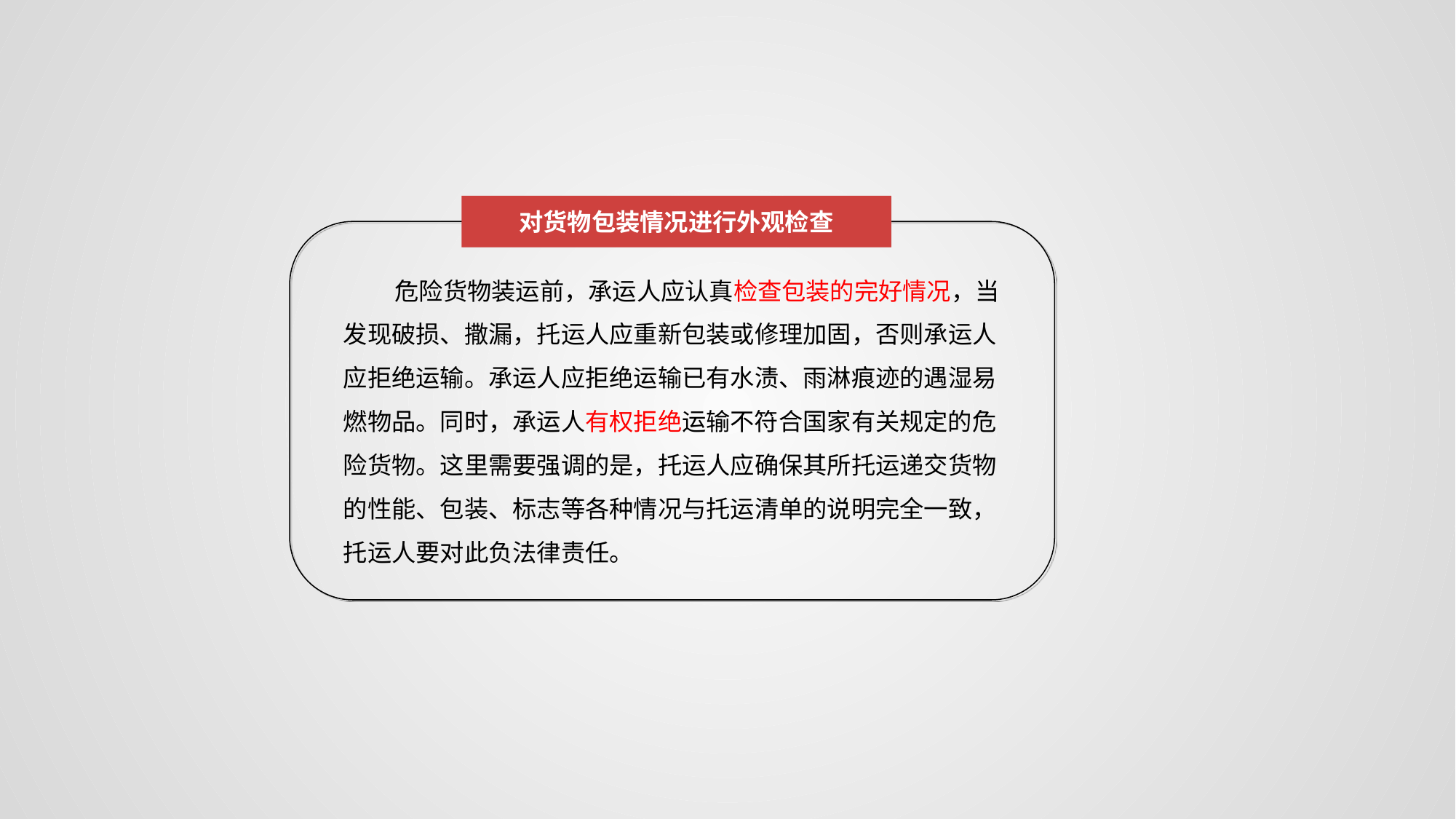

对货物包装情况进行外观检查

危险货物装运前，承运人应认真检查包装的完好情况，当发现破损、撒漏，托运人应重新包装或修理加固，否则承运人应拒绝运输。承运人应拒绝运输已有水渍、雨淋痕迹的遇湿易燃物品。同时，承运人有权拒绝运输不符合国家有关规定的危险货物。这里需要强调的是，托运人应确保其所托运递交货物的性能、包装、标志等各种情况与托运清单的说明完全一致，托运人要对此负法律责任。